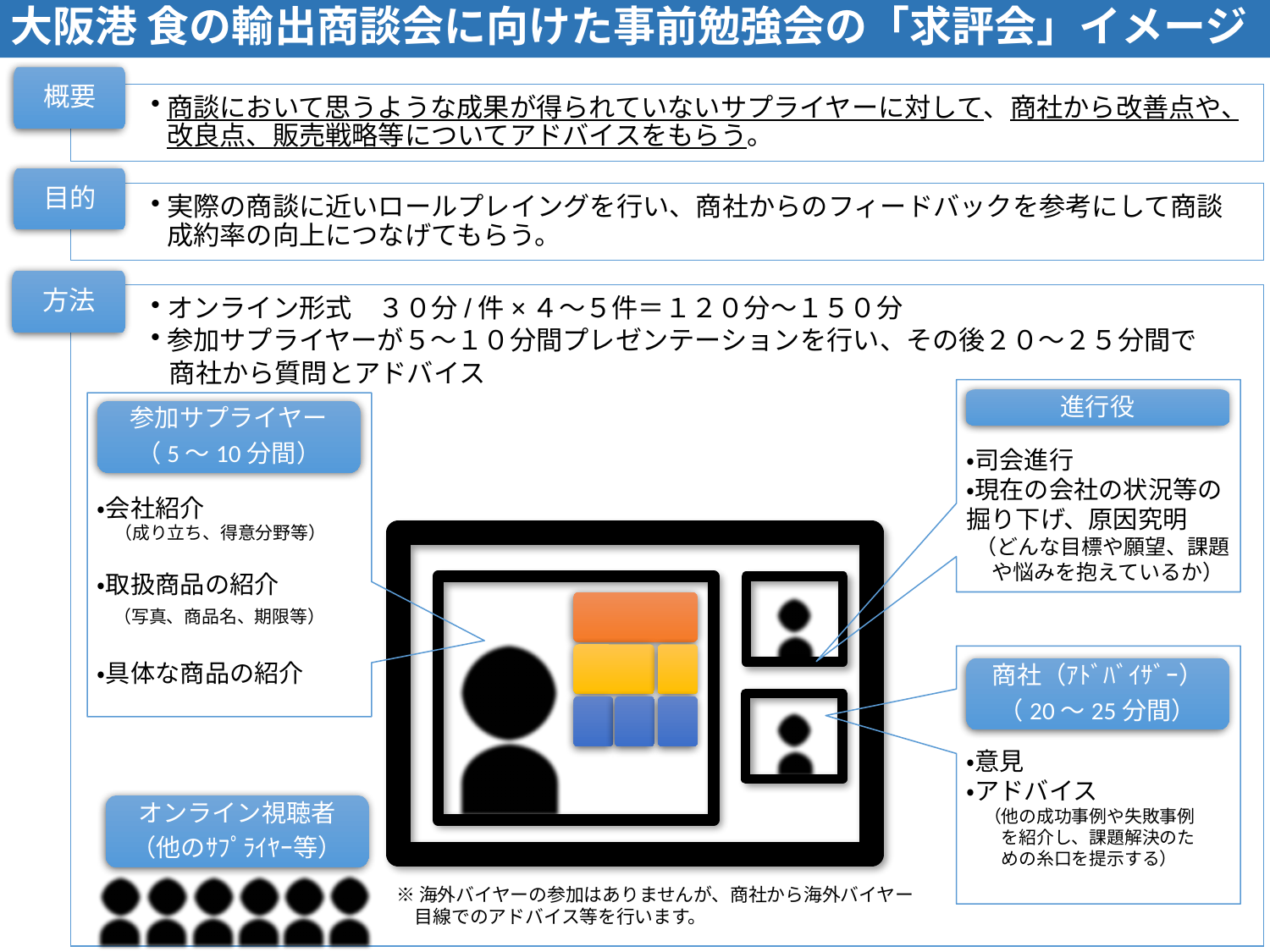

# 大阪港 食の輸出商談会に向けた事前勉強会の「求評会」イメージ
概要
商談において思うような成果が得られていないサプライヤーに対して、商社から改善点や、改良点、販売戦略等についてアドバイスをもらう。
目的
実際の商談に近いロールプレイングを行い、商社からのフィードバックを参考にして商談成約率の向上につなげてもらう。
方法
オンライン形式　３０分/件×４～５件＝１２０分～１５０分
参加サプライヤーが５～１０分間プレゼンテーションを行い、その後２０～２５分間で
  商社から質問とアドバイス
・司会進行
・現在の会社の状況等の掘り下げ、原因究明
 （どんな目標や願望、課題
　 や悩みを抱えているか）
進行役
・会社紹介
　（成り立ち、得意分野等）

・取扱商品の紹介
  （写真、商品名、期限等）

・具体な商品の紹介
参加サプライヤー
（5～10分間）

・意見
・アドバイス
　（他の成功事例や失敗事例
　　を紹介し、課題解決のた
　　めの糸口を提示する）

商社（ｱﾄﾞﾊﾞｲｻﾞｰ）
（20～25分間）
オンライン視聴者
（他のｻﾌﾟﾗｲﾔｰ等）
※海外バイヤーの参加はありませんが、商社から海外バイヤー
　目線でのアドバイス等を行います。